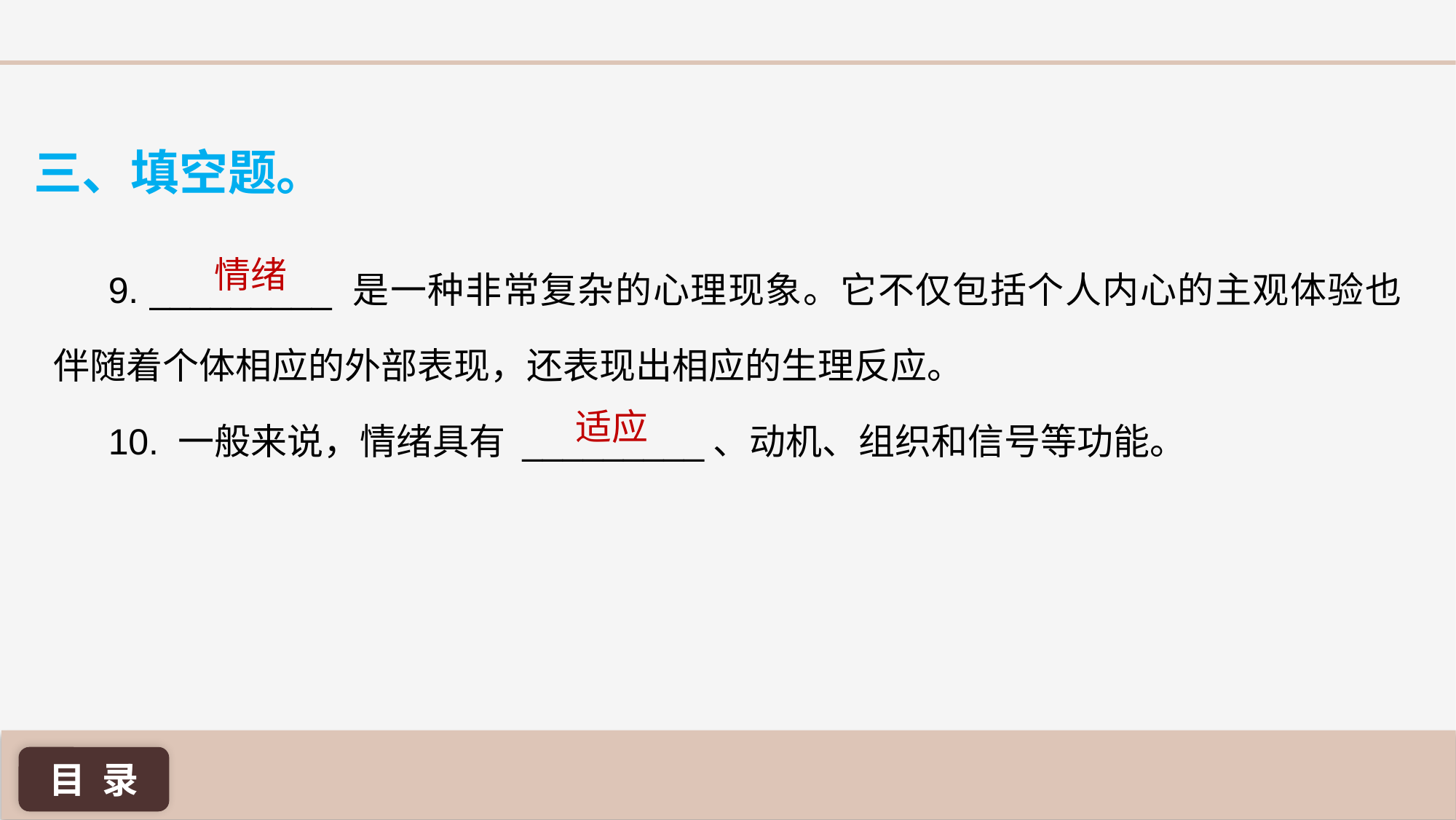

三、填空题。
情绪
9. _________ 是一种非常复杂的心理现象。它不仅包括个人内心的主观体验也伴随着个体相应的外部表现，还表现出相应的生理反应。
10. 一般来说，情绪具有 _________、动机、组织和信号等功能。
适应